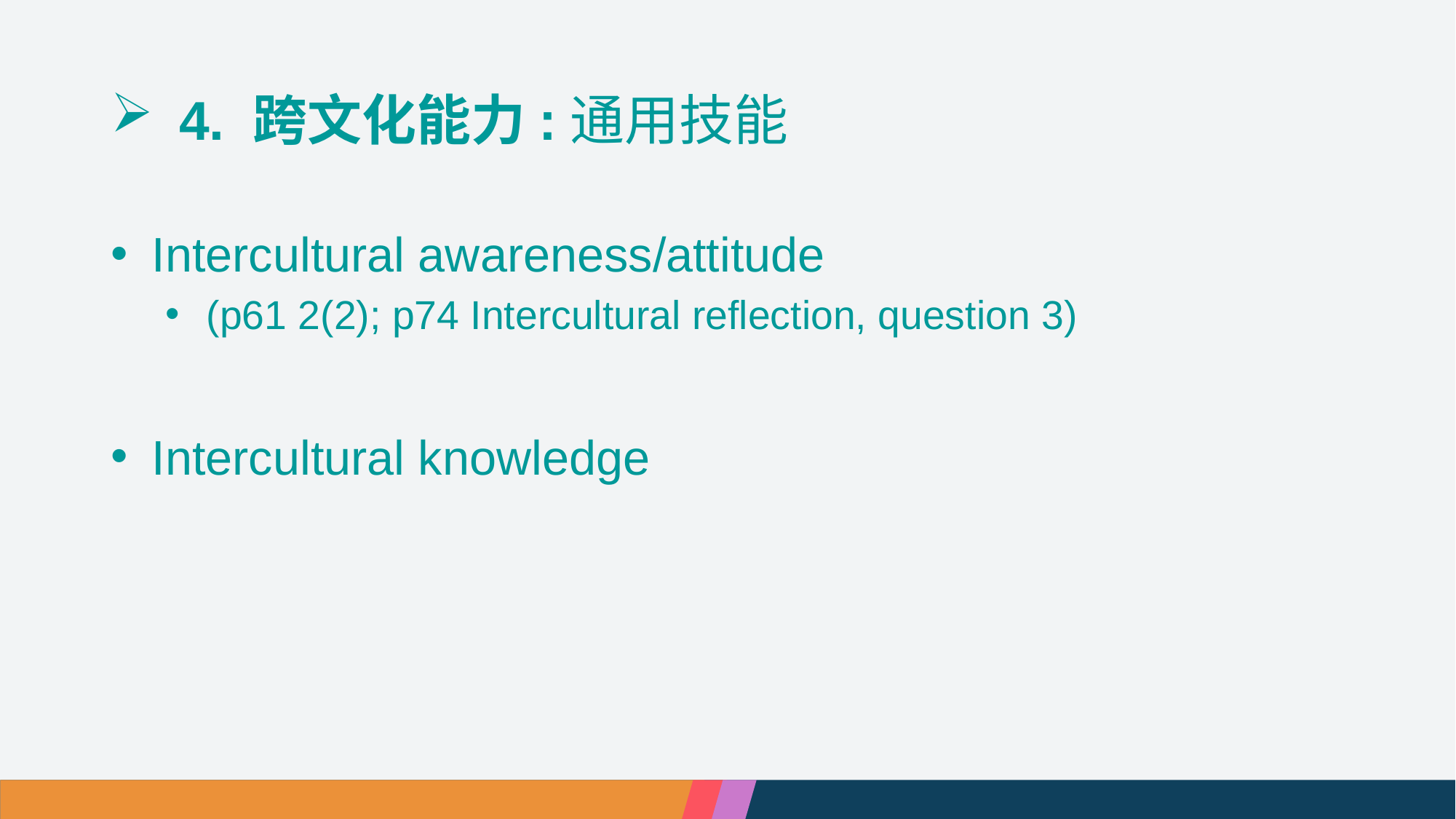

# 4. 跨文化能力:通用技能
Intercultural awareness/attitude
(p61 2(2); p74 Intercultural reflection, question 3)

Intercultural knowledge